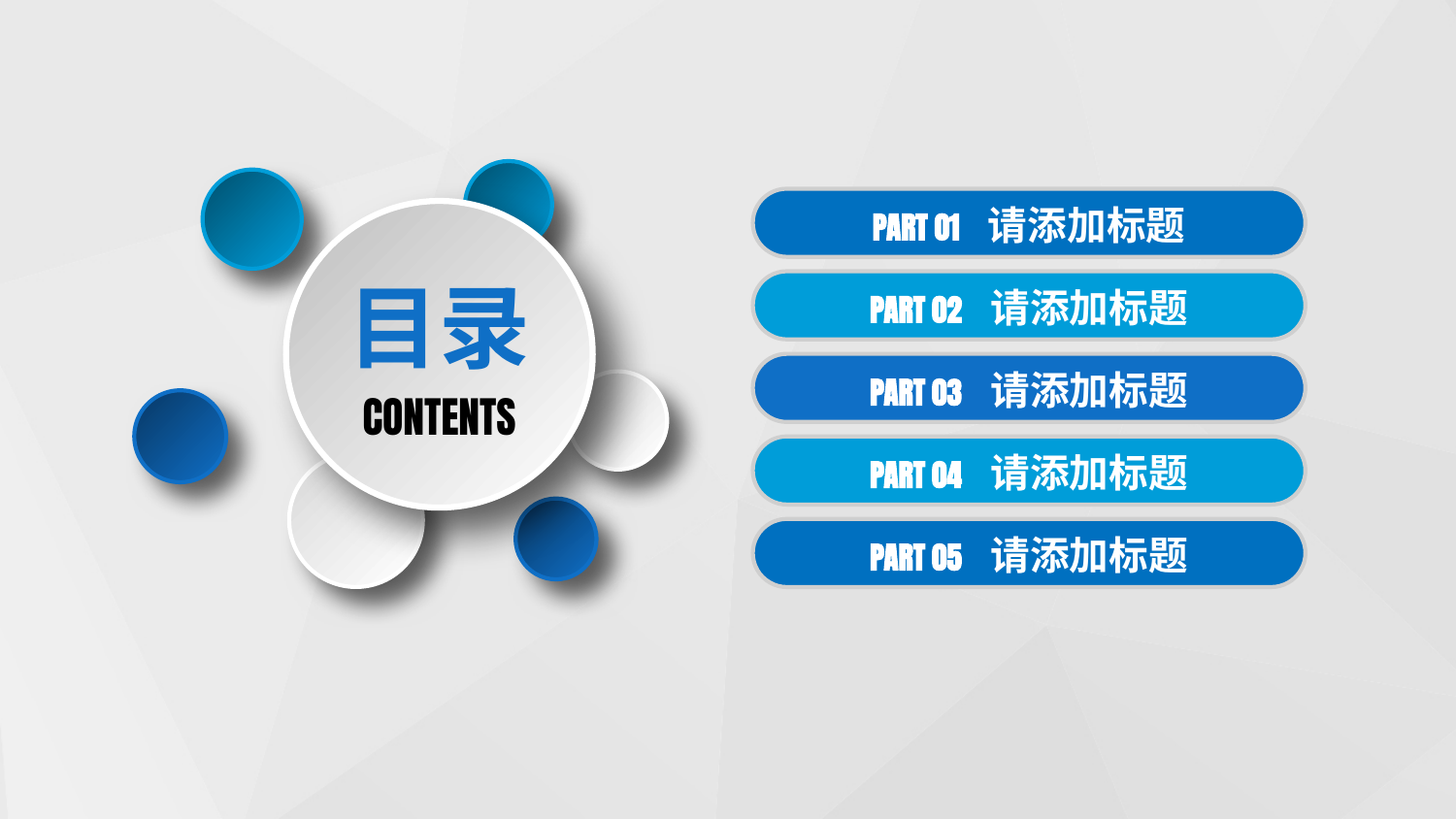

PART 01   请添加标题

目录

PART 02   请添加标题

PART 03   请添加标题

CONTENTS

PART 04   请添加标题

PART 05   请添加标题